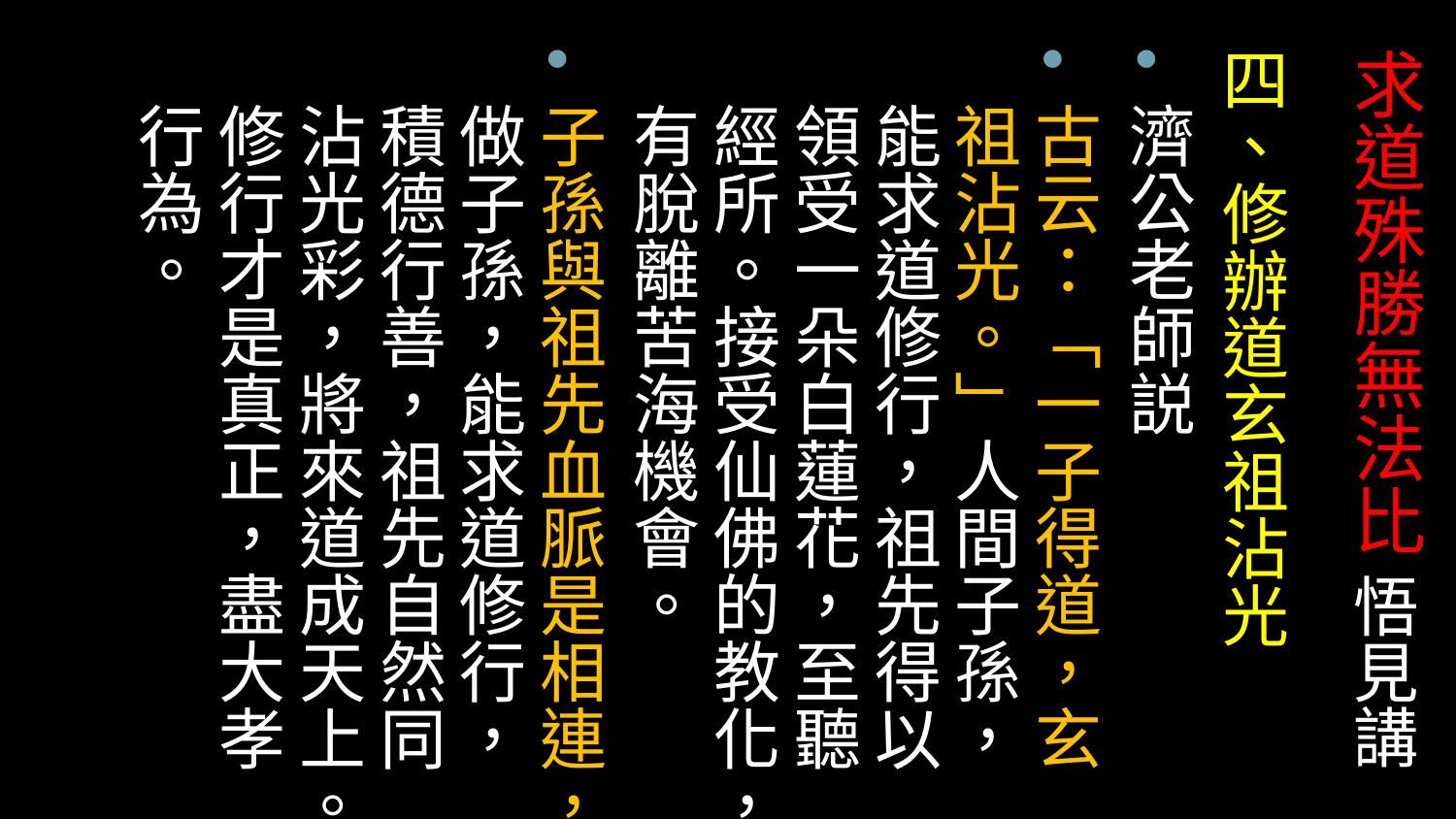

# 求道殊勝無法比 悟見講
四、修辦道玄祖沾光
濟公老師説
古云：「一子得道，玄祖沾光。」人間子孫，能求道修行，祖先得以領受一朵白蓮花，至聽經所。接受仙佛的教化，有脫離苦海機會。
子孫與祖先血脈是相連，做子孫，能求道修行，積德行善，祖先自然同沾光彩，將來道成天上。修行才是真正，盡大孝行為。